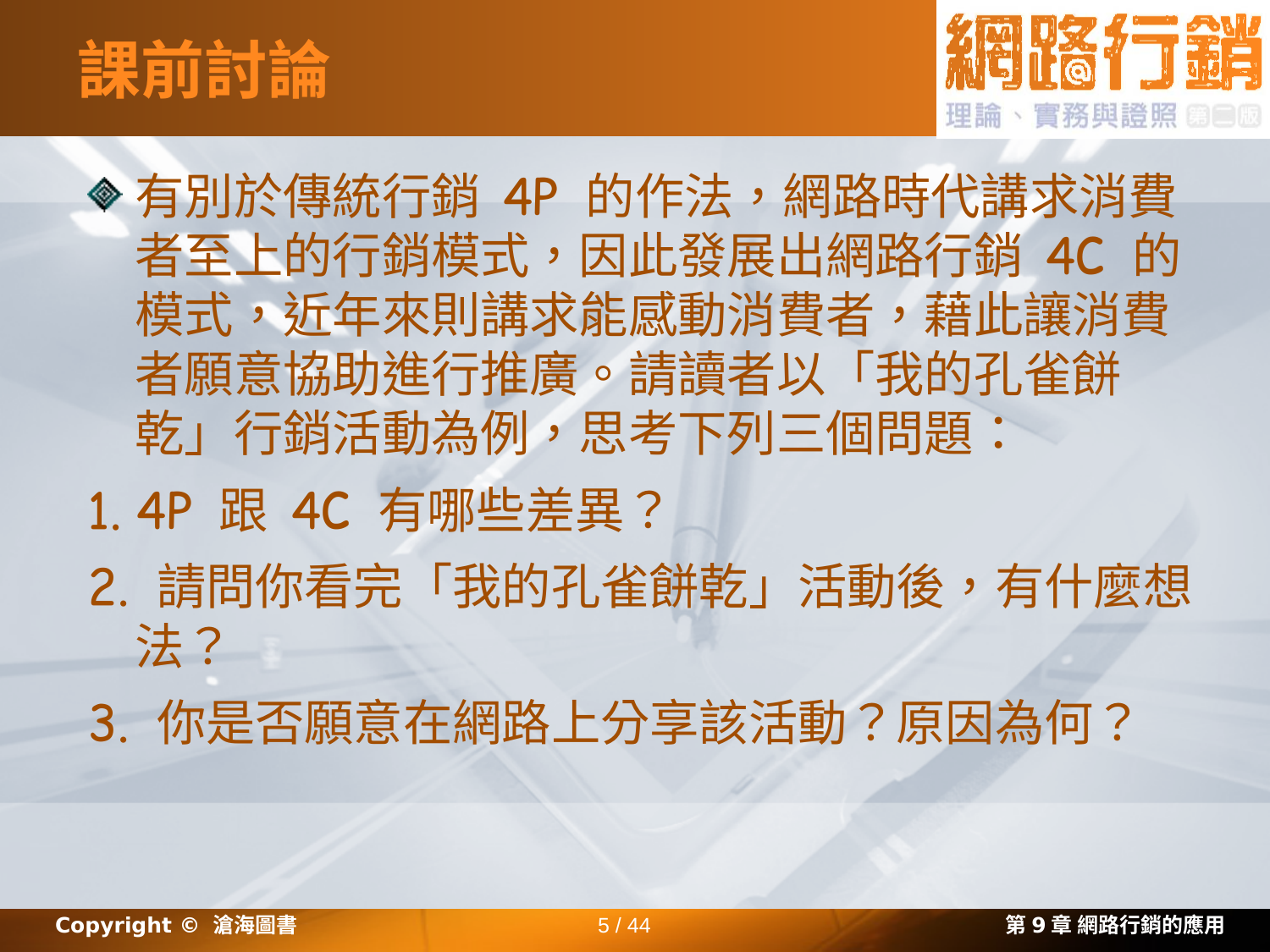

# 課前討論
有別於傳統行銷 4P 的作法，網路時代講求消費者至上的行銷模式，因此發展出網路行銷 4C 的模式，近年來則講求能感動消費者，藉此讓消費者願意協助進行推廣。請讀者以「我的孔雀餅乾」行銷活動為例，思考下列三個問題：
1. 4P 跟 4C 有哪些差異？
2. 請問你看完「我的孔雀餅乾」活動後，有什麼想法？
3. 你是否願意在網路上分享該活動？原因為何？
Copyright © 滄海圖書
5 / 44
第9章 網路行銷的應用